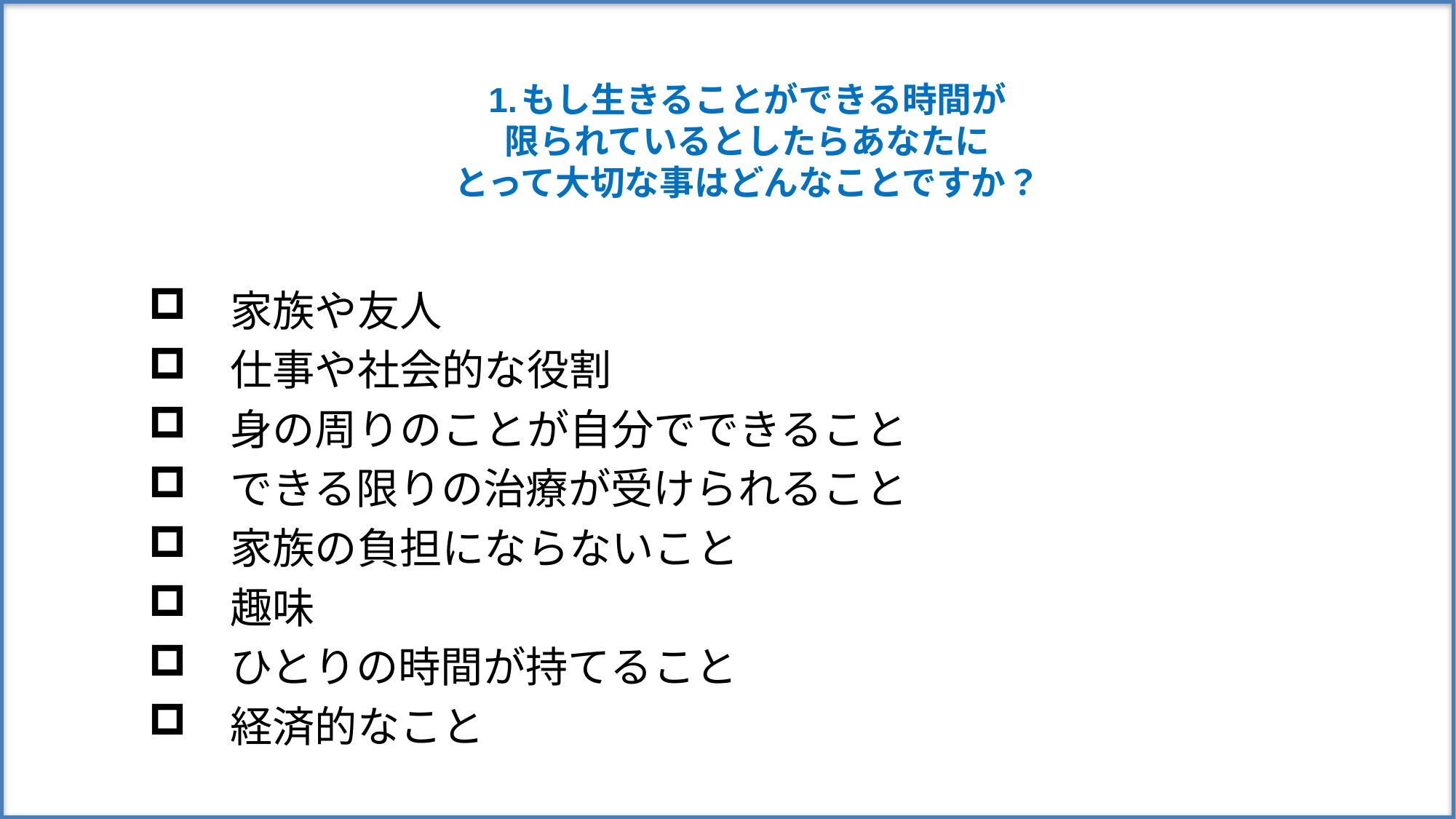

# 1.もし生きることができる時間が 限られているとしたらあなたに とって大切な事はどんなことですか？
　家族や友人
　仕事や社会的な役割
　身の周りのことが自分でできること
　できる限りの治療が受けられること
　家族の負担にならないこと
　趣味
　ひとりの時間が持てること
　経済的なこと